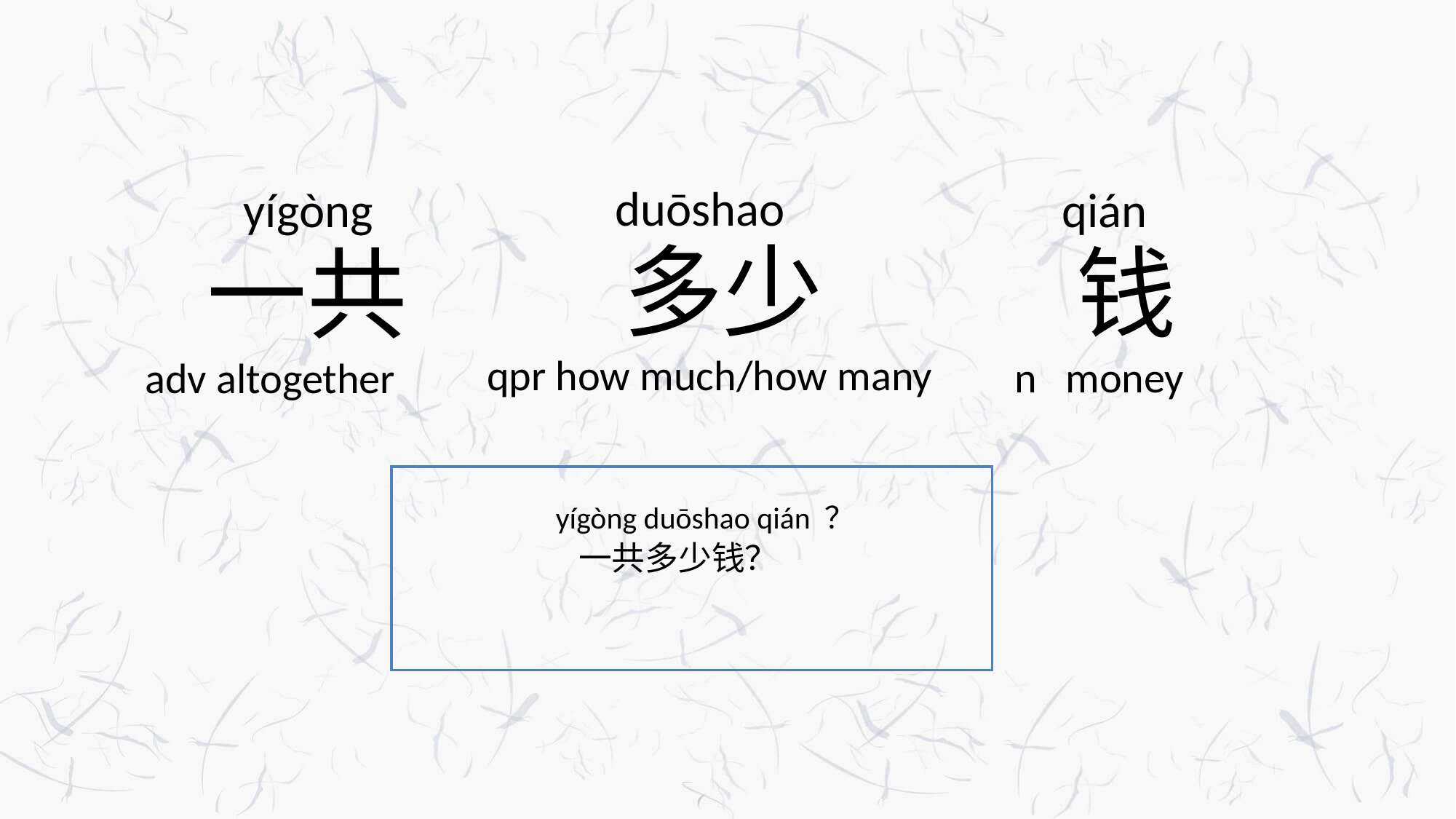

duōshao
yígòng
qián
     多少
qpr how much/how many
   钱
   n   money
   一共
   adv altogether

yígòng duōshao qián ？
一共多少钱？